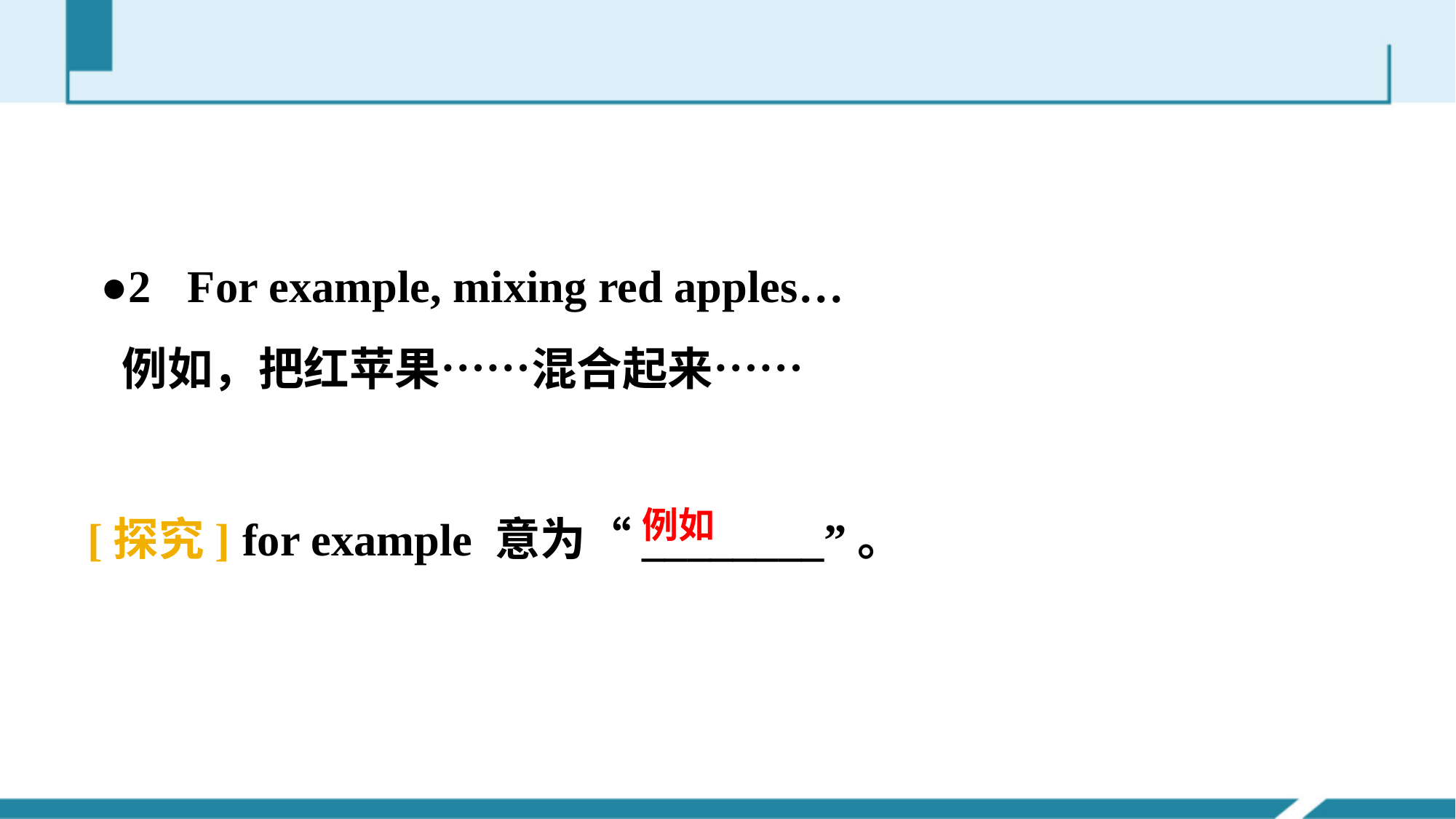

●2   For example, mixing red apples…
 例如，把红苹果……混合起来……
[探究] for example 意为“________”。
例如